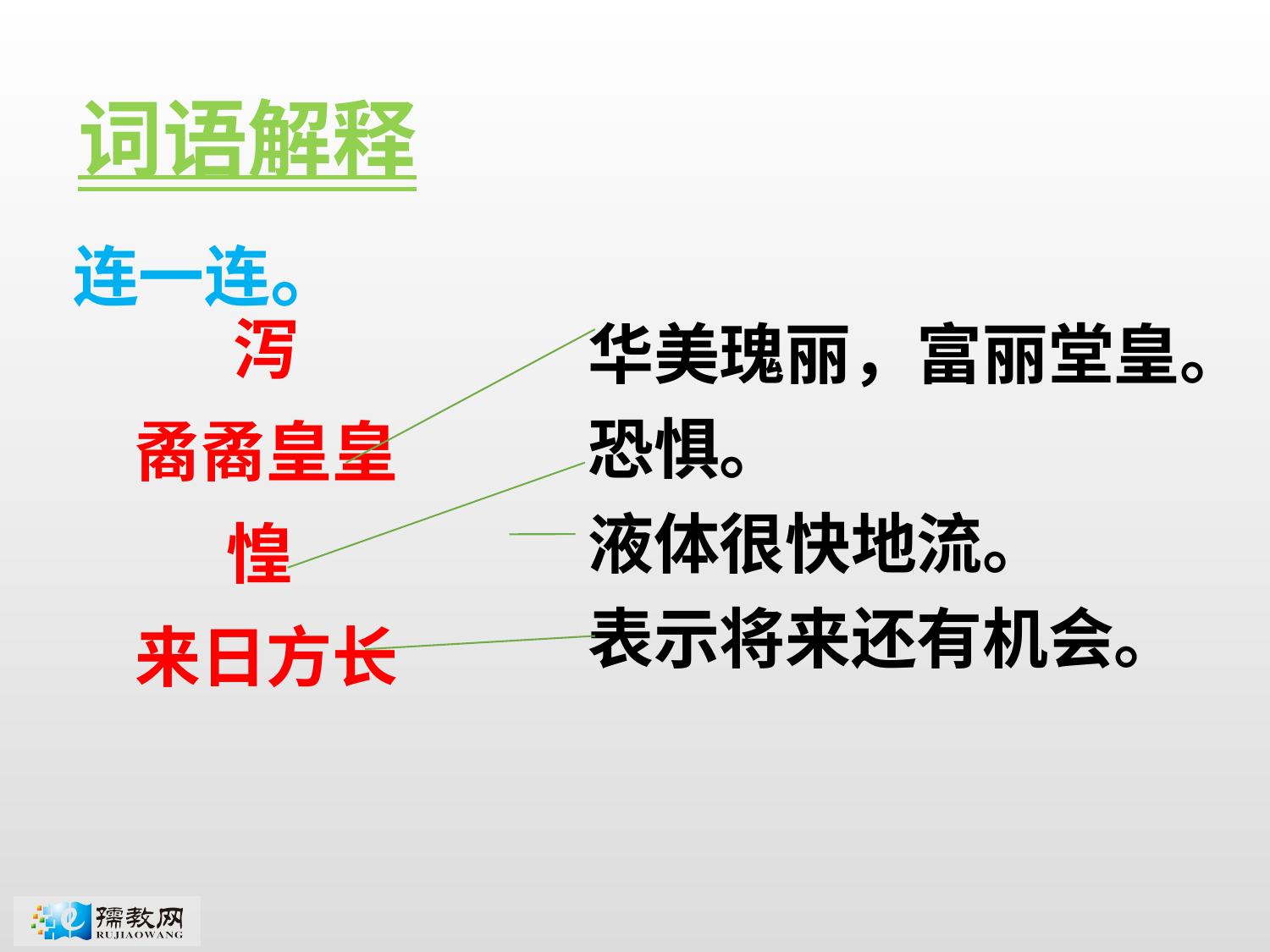

词语解释

连一连。
泻
矞矞皇皇
惶
来日方长
华美瑰丽，富丽堂皇。
恐惧。
液体很快地流。
表示将来还有机会。